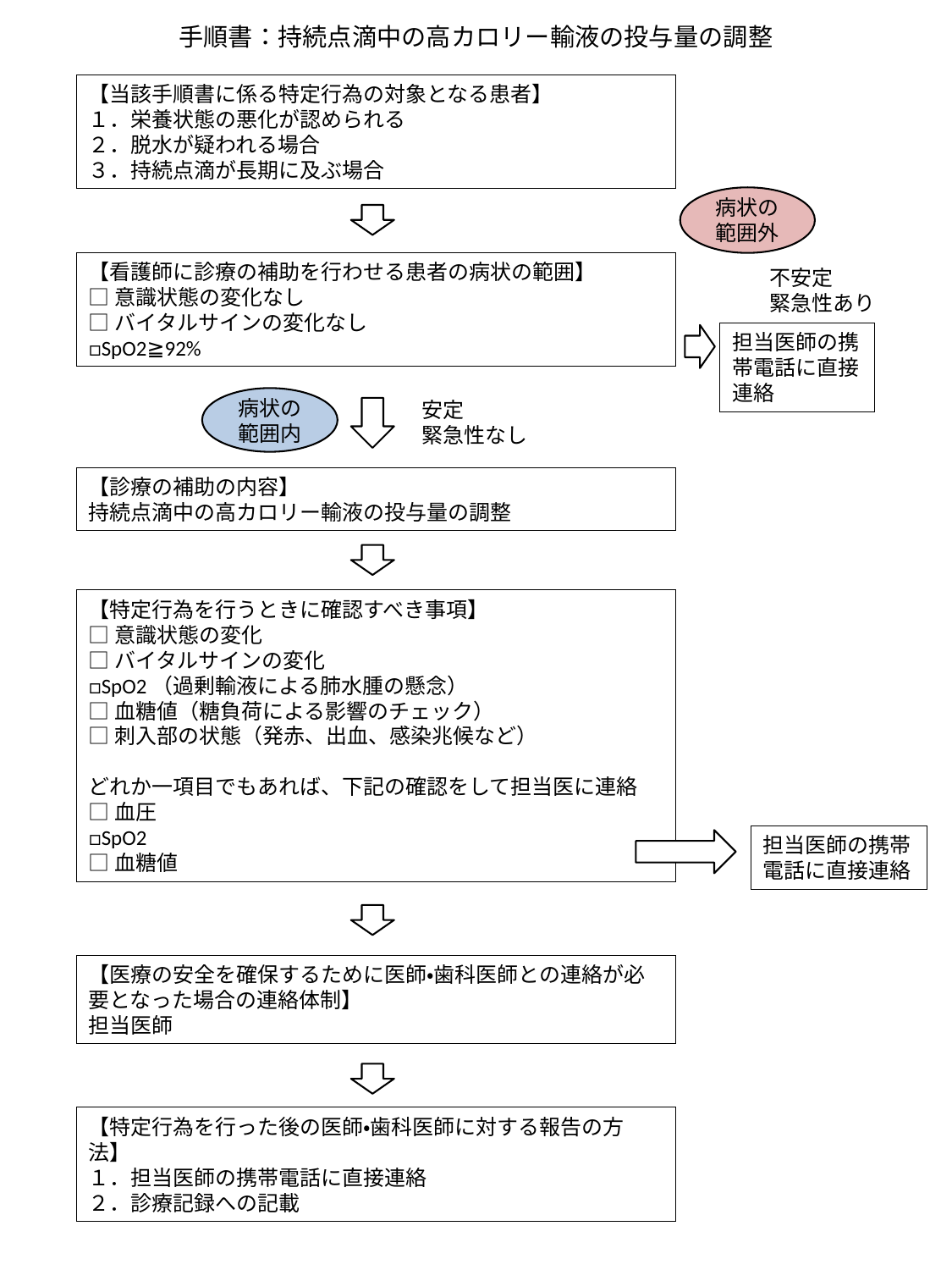

手順書：持続点滴中の高カロリー輸液の投与量の調整
【当該手順書に係る特定行為の対象となる患者】
１．栄養状態の悪化が認められる
２．脱水が疑われる場合
３．持続点滴が長期に及ぶ場合
病状の
範囲外

【看護師に診療の補助を行わせる患者の病状の範囲】
□意識状態の変化なし
□バイタルサインの変化なし
□SpO2≧92%
不安定
緊急性あり
担当医師の携帯電話に直接連絡

病状の
範囲内
安定
緊急性なし

【診療の補助の内容】
持続点滴中の高カロリー輸液の投与量の調整

【特定行為を行うときに確認すべき事項】
□意識状態の変化
□バイタルサインの変化
□SpO2（過剰輸液による肺水腫の懸念）
□血糖値（糖負荷による影響のチェック）
□刺入部の状態（発赤、出血、感染兆候など）

どれか一項目でもあれば、下記の確認をして担当医に連絡
□血圧
□SpO2
□血糖値
担当医師の携帯電話に直接連絡

【医療の安全を確保するために医師・歯科医師との連絡が必要となった場合の連絡体制】
担当医師

【特定行為を行った後の医師・歯科医師に対する報告の方法】
１．担当医師の携帯電話に直接連絡
２．診療記録への記載